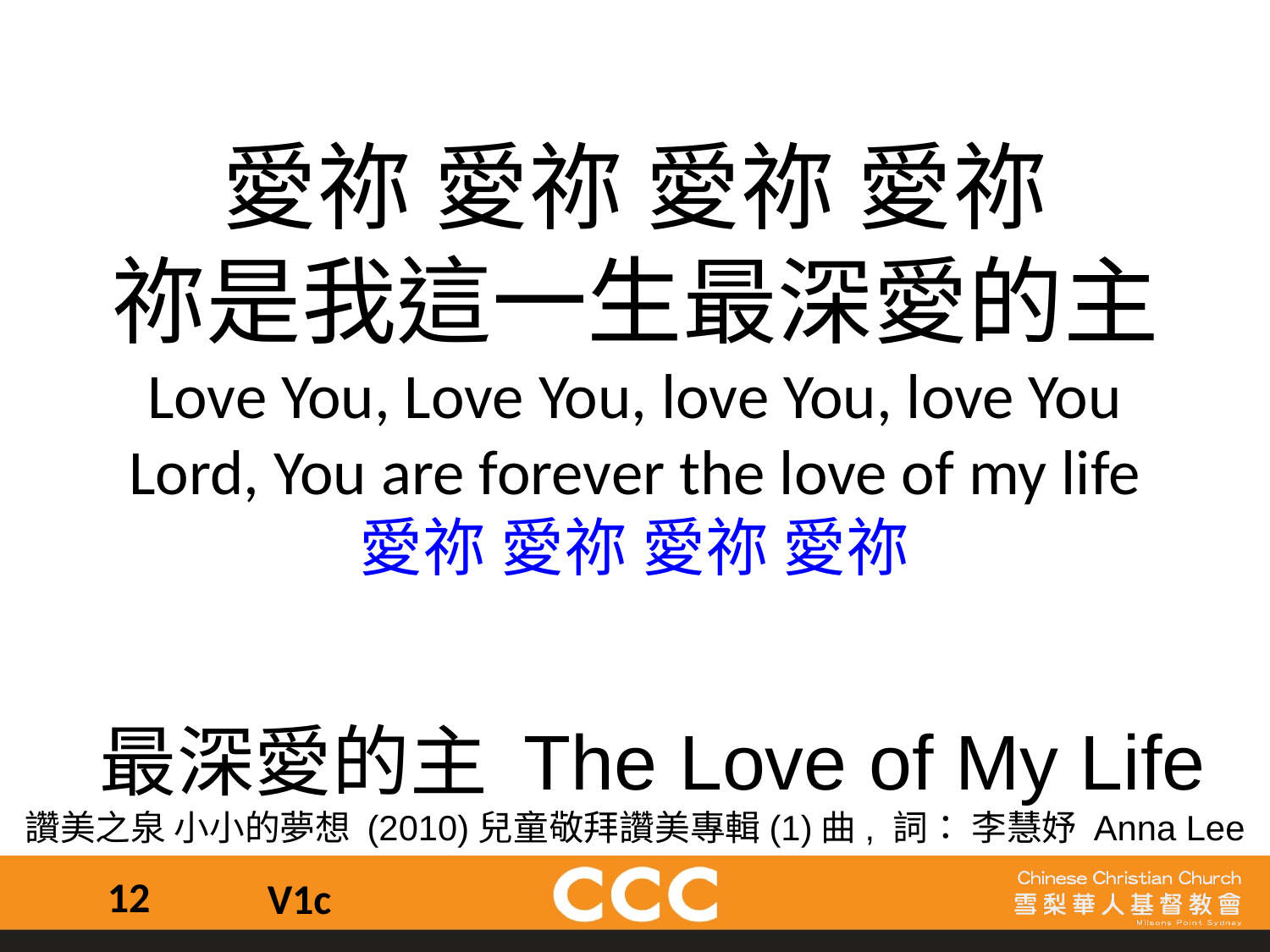

愛祢 愛祢 愛祢 愛祢
祢是我這一生最深愛的主
Love You, Love You, love You, love You
Lord, You are forever the love of my life
愛祢 愛祢 愛祢 愛祢
 最深愛的主 The Love of My Life
讚美之泉 小小的夢想 (2010)兒童敬拜讚美專輯(1)曲, 詞： 李慧妤 Anna Lee
12
V1c